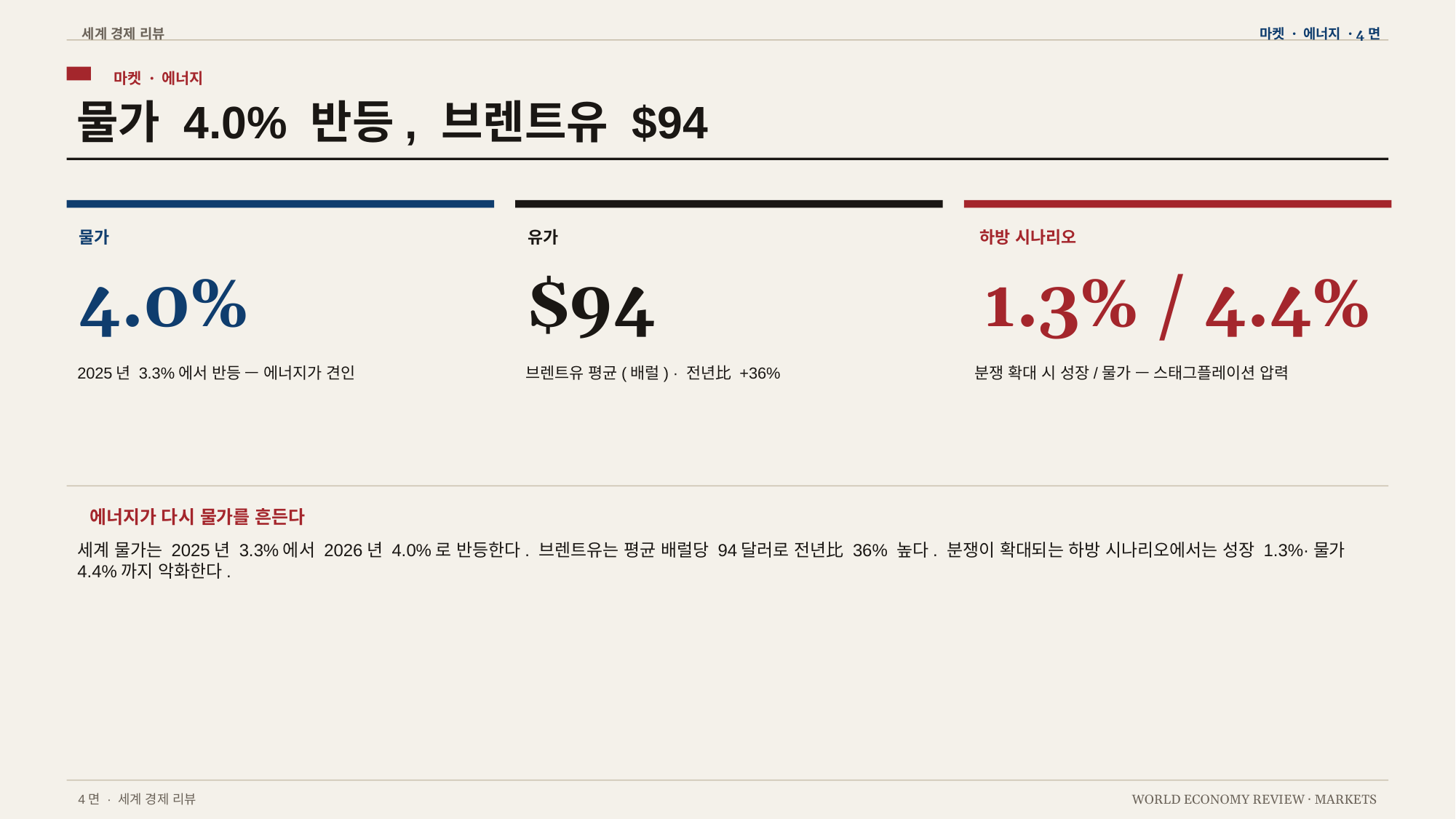

세계 경제 리뷰
마켓 · 에너지 · 4면

마켓 · 에너지

물가 4.0% 반등, 브렌트유 $94

물가
유가
하방 시나리오
4.0%
$94
1.3% / 4.4%
2025년 3.3%에서 반등 — 에너지가 견인
브렌트유 평균(배럴) · 전년比 +36%
분쟁 확대 시 성장/물가 — 스태그플레이션 압력

에너지가 다시 물가를 흔든다
세계 물가는 2025년 3.3%에서 2026년 4.0%로 반등한다. 브렌트유는 평균 배럴당 94달러로 전년比 36% 높다. 분쟁이 확대되는 하방 시나리오에서는 성장 1.3%·물가 4.4%까지 악화한다.

4면 · 세계 경제 리뷰
WORLD ECONOMY REVIEW · MARKETS